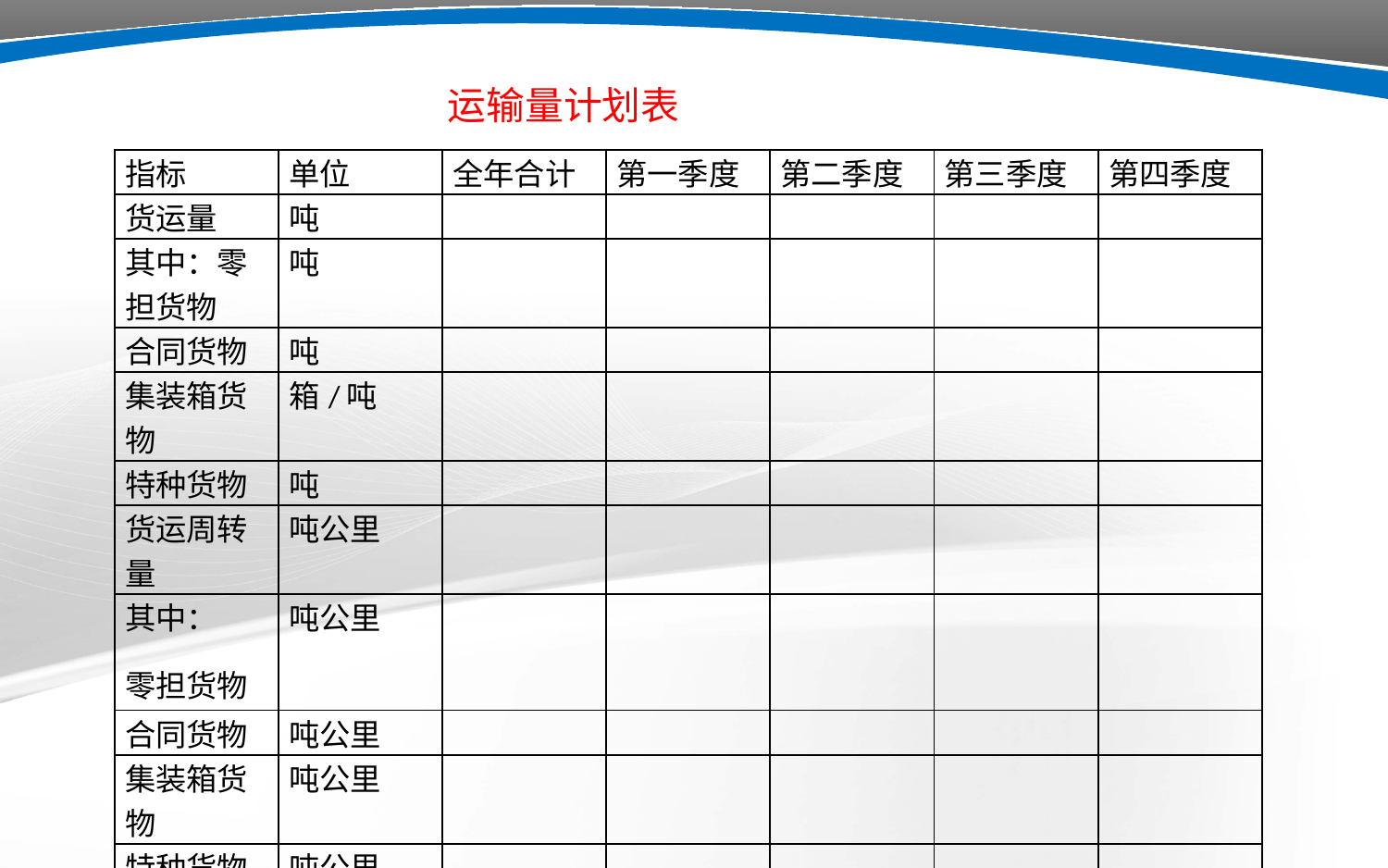

运输量计划表
| 指标 | 单位 | 全年合计 | 第一季度 | 第二季度 | 第三季度 | 第四季度 |
| --- | --- | --- | --- | --- | --- | --- |
| 货运量 | 吨 |  |  |  |  |  |
| 其中：零担货物 | 吨 |  |  |  |  |  |
| 合同货物 | 吨 |  |  |  |  |  |
| 集装箱货物 | 箱/吨 |  |  |  |  |  |
| 特种货物 | 吨 |  |  |  |  |  |
| 货运周转量 | 吨公里 |  |  |  |  |  |
| 其中： 零担货物 | 吨公里 |  |  |  |  |  |
| 合同货物 | 吨公里 |  |  |  |  |  |
| 集装箱货物 | 吨公里 |  |  |  |  |  |
| 特种货物 | 吨公里 |  |  |  |  |  |